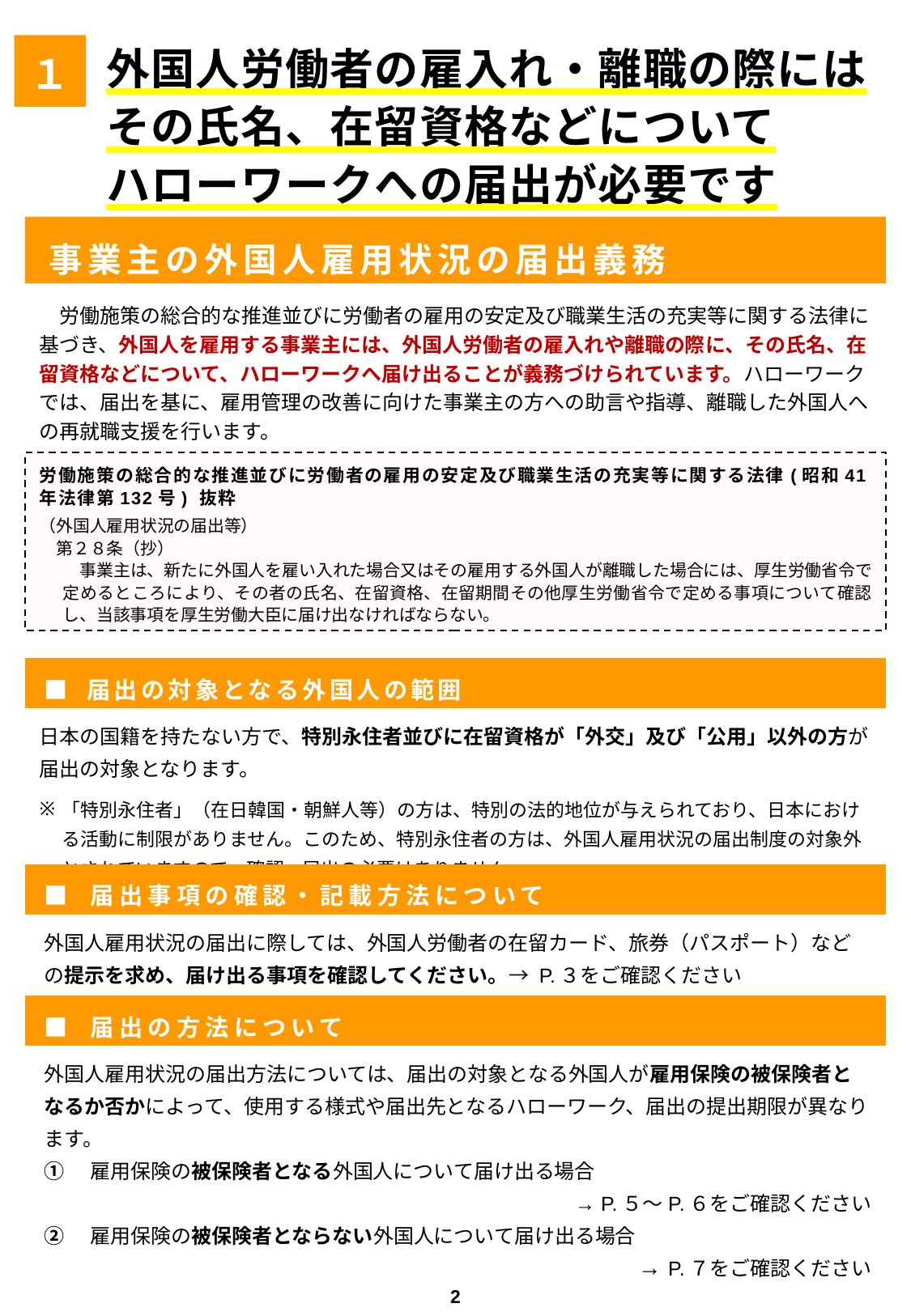

外国人労働者の雇入れ・離職の際には
その氏名、在留資格などについて
ハローワークへの届出が必要です
１
事業主の外国人雇用状況の届出義務
　労働施策の総合的な推進並びに労働者の雇用の安定及び職業生活の充実等に関する法律に基づき、外国人を雇用する事業主には、外国人労働者の雇入れや離職の際に、その氏名、在留資格などについて、ハローワークへ届け出ることが義務づけられています。ハローワークでは、届出を基に、雇用管理の改善に向けた事業主の方への助言や指導、離職した外国人への再就職支援を行います。
労働施策の総合的な推進並びに労働者の雇用の安定及び職業生活の充実等に関する法律(昭和41年法律第132号) 抜粋
（外国人雇用状況の届出等）
　第２８条（抄）
　事業主は、新たに外国人を雇い入れた場合又はその雇用する外国人が離職した場合には、厚生労働省令で定めるところにより、その者の氏名、在留資格、在留期間その他厚生労働省令で定める事項について確認し、当該事項を厚生労働大臣に届け出なければならない。
| ■ 届出の対象となる外国人の範囲 |
| --- |
| 日本の国籍を持たない方で、特別永住者並びに在留資格が「外交」及び「公用」以外の方が届出の対象となります。 「特別永住者」（在日韓国・朝鮮人等）の方は、特別の法的地位が与えられており、日本における活動に制限がありません。このため、特別永住者の方は、外国人雇用状況の届出制度の対象外とされていますので、確認・届出の必要はありません。 |
| ■ 届出事項の確認・記載方法について |
| 外国人雇用状況の届出に際しては、外国人労働者の在留カード、旅券（パスポート）などの提示を求め、届け出る事項を確認してください。→ P.３をご確認ください |
| ■ 届出の方法について |
| 外国人雇用状況の届出方法については、届出の対象となる外国人が雇用保険の被保険者となるか否かによって、使用する様式や届出先となるハローワーク、届出の提出期限が異なります。 ①　雇用保険の被保険者となる外国人について届け出る場合 → P.５～P.６をご確認ください ②　雇用保険の被保険者とならない外国人について届け出る場合 → P.７をご確認ください |
2